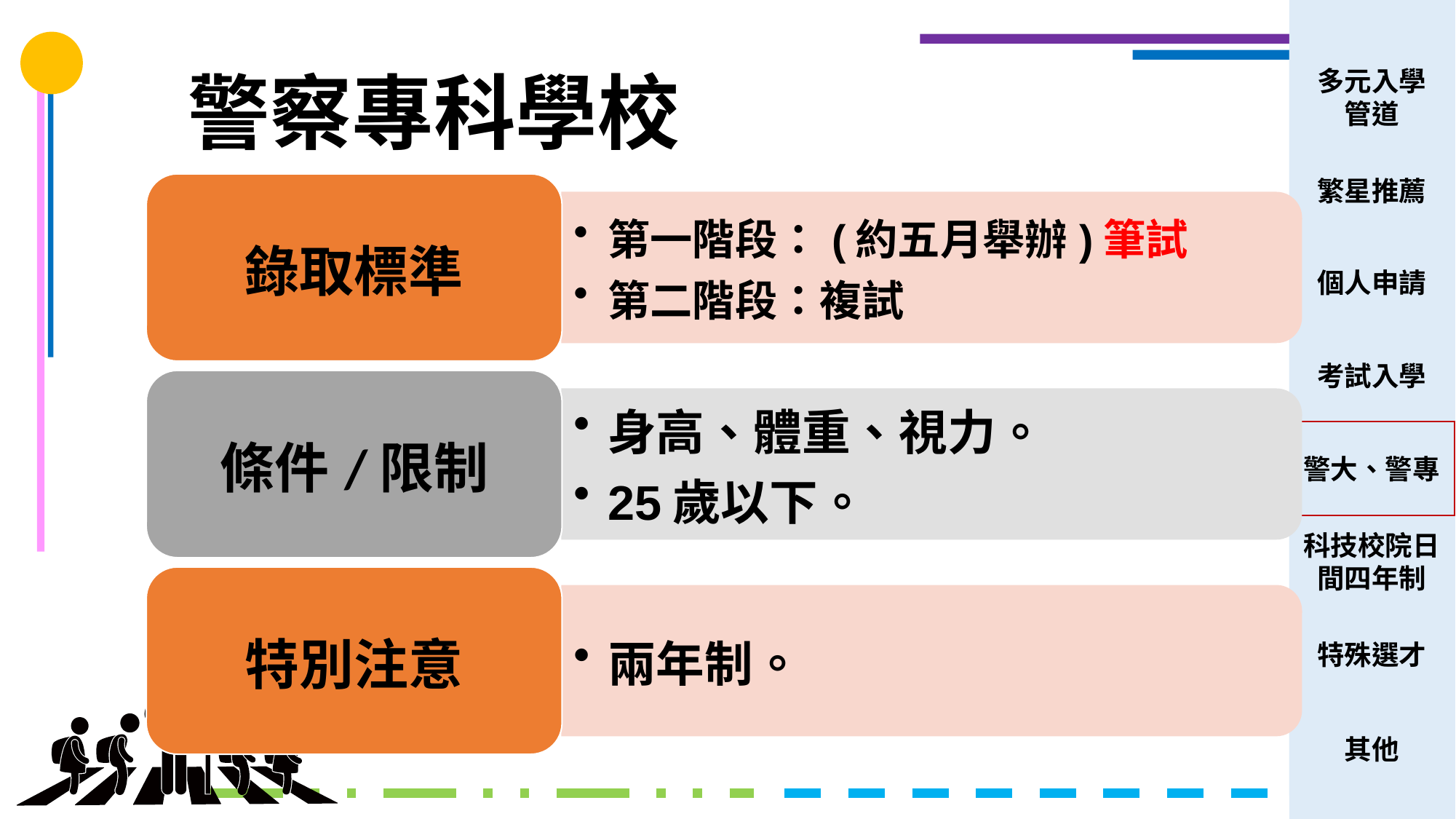

# 警察專科學校
錄取標準
第一階段：(約五月舉辦)筆試
條件/限制
身高、體重、視力。
特別注意
兩年制。
第二階段：複試
25歲以下。